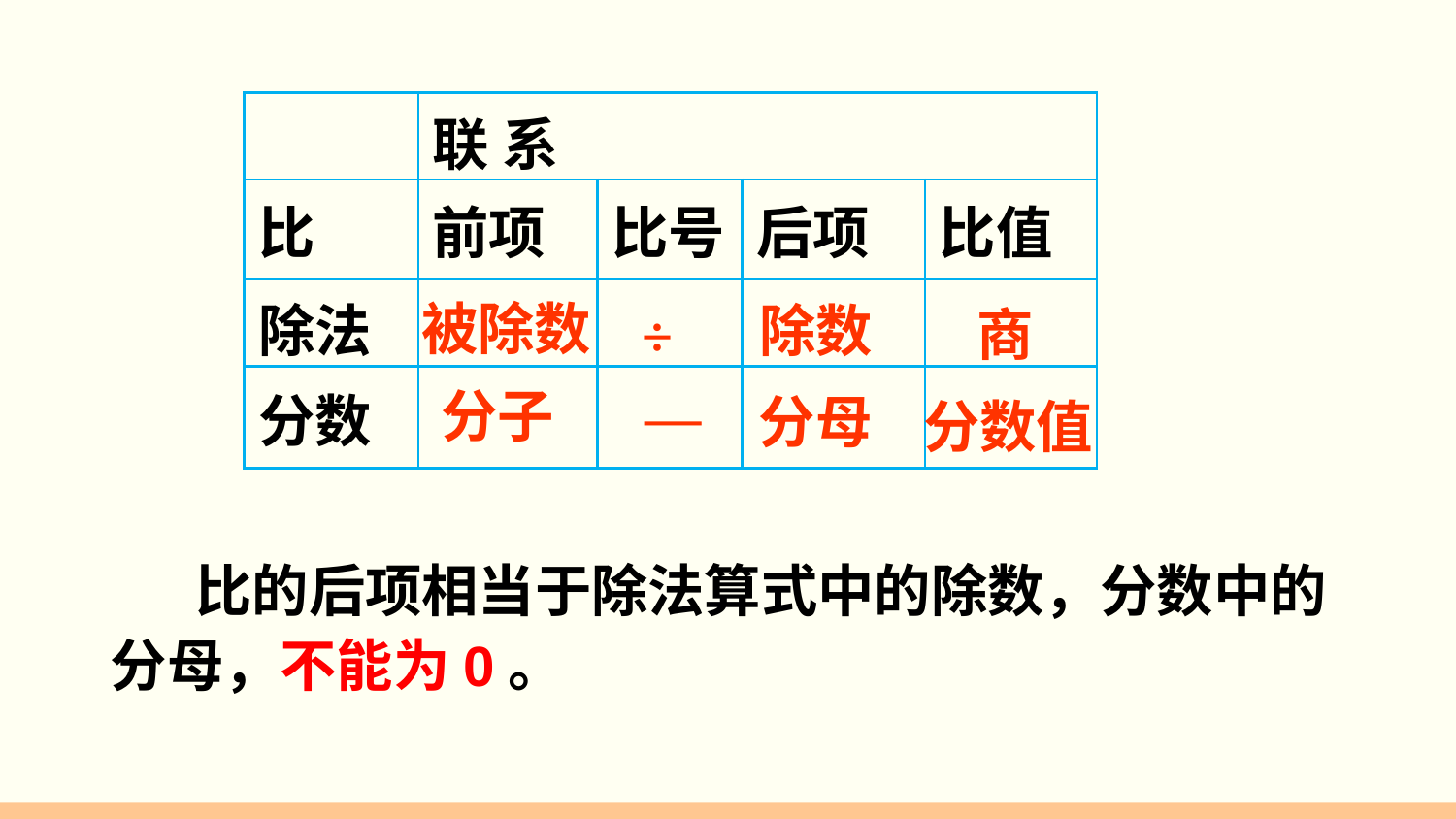

|  | 联 系 |  |  |  |
| --- | --- | --- | --- | --- |
| 比 | 前项 | 比号 | 后项 | 比值 |
| 除法 |  |  |  |  |
| 分数 |  |  |  |  |
被除数
除数
商
÷
—
分子
分母
分数值
比的后项相当于除法算式中的除数，分数中的分母，不能为0。